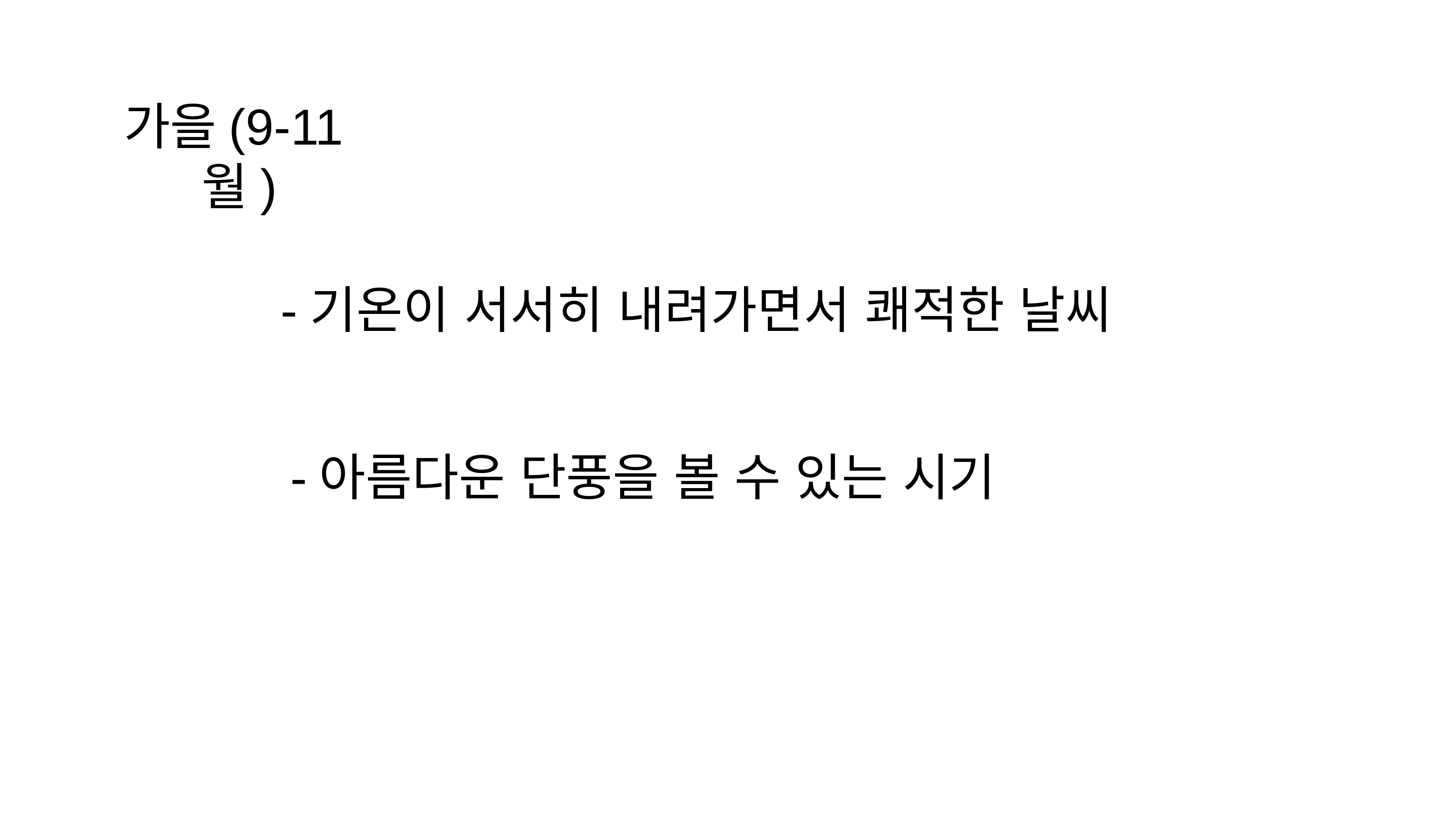

가을(9-11월)
-기온이 서서히 내려가면서 쾌적한 날씨
-아름다운 단풍을 볼 수 있는 시기